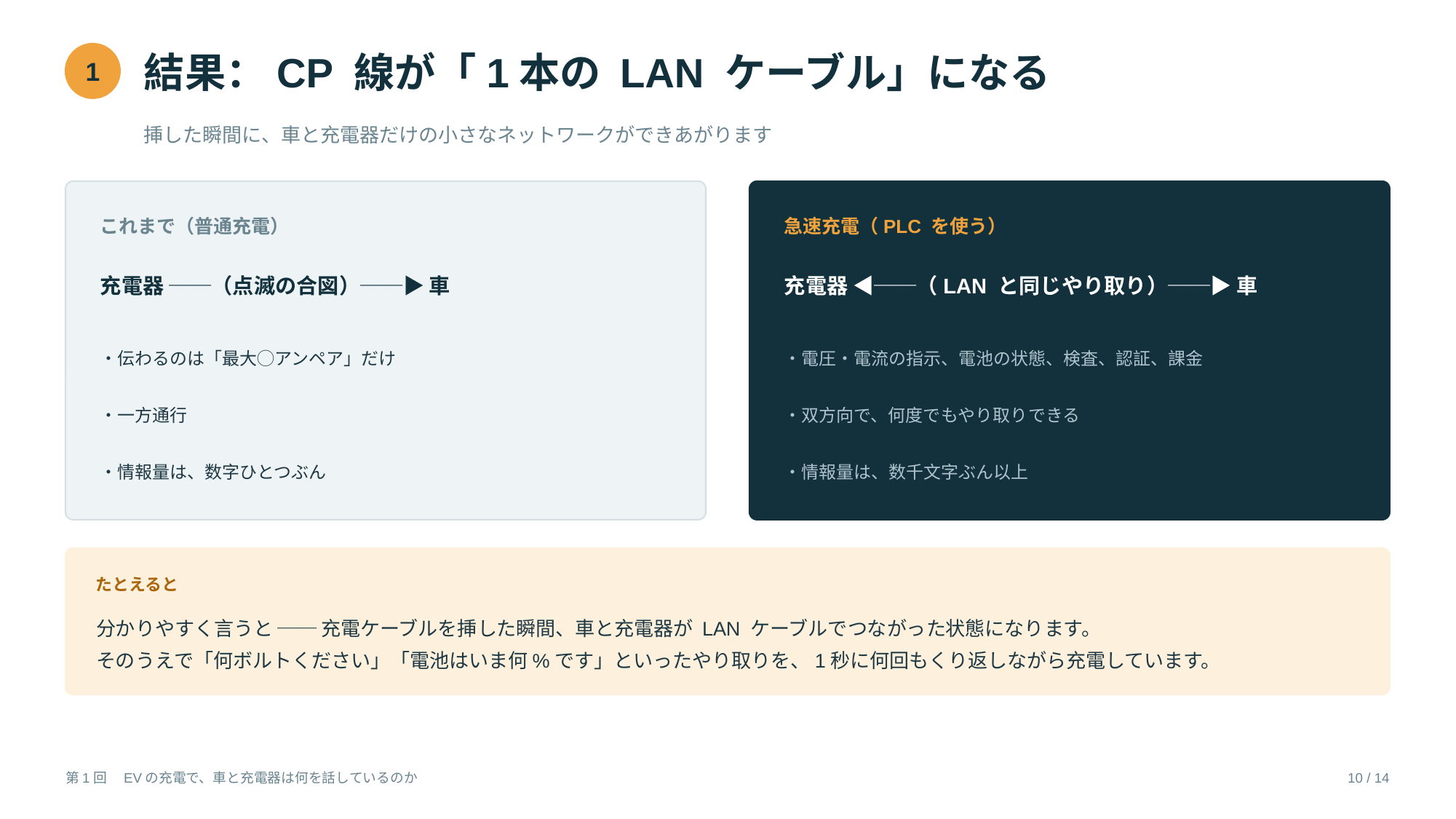

結果：CP 線が「1本の LAN ケーブル」になる

1
挿した瞬間に、車と充電器だけの小さなネットワークができあがります

これまで（普通充電）
急速充電（PLC を使う）
充電器 ──（点滅の合図）──▶ 車
充電器 ◀──（LAN と同じやり取り）──▶ 車
・伝わるのは「最大◯アンペア」だけ
・電圧・電流の指示、電池の状態、検査、認証、課金
・一方通行
・双方向で、何度でもやり取りできる
・情報量は、数字ひとつぶん
・情報量は、数千文字ぶん以上

たとえると
分かりやすく言うと ── 充電ケーブルを挿した瞬間、車と充電器が LAN ケーブルでつながった状態になります。
そのうえで「何ボルトください」「電池はいま何%です」といったやり取りを、1秒に何回もくり返しながら充電しています。
第1回　EVの充電で、車と充電器は何を話しているのか
10 / 14